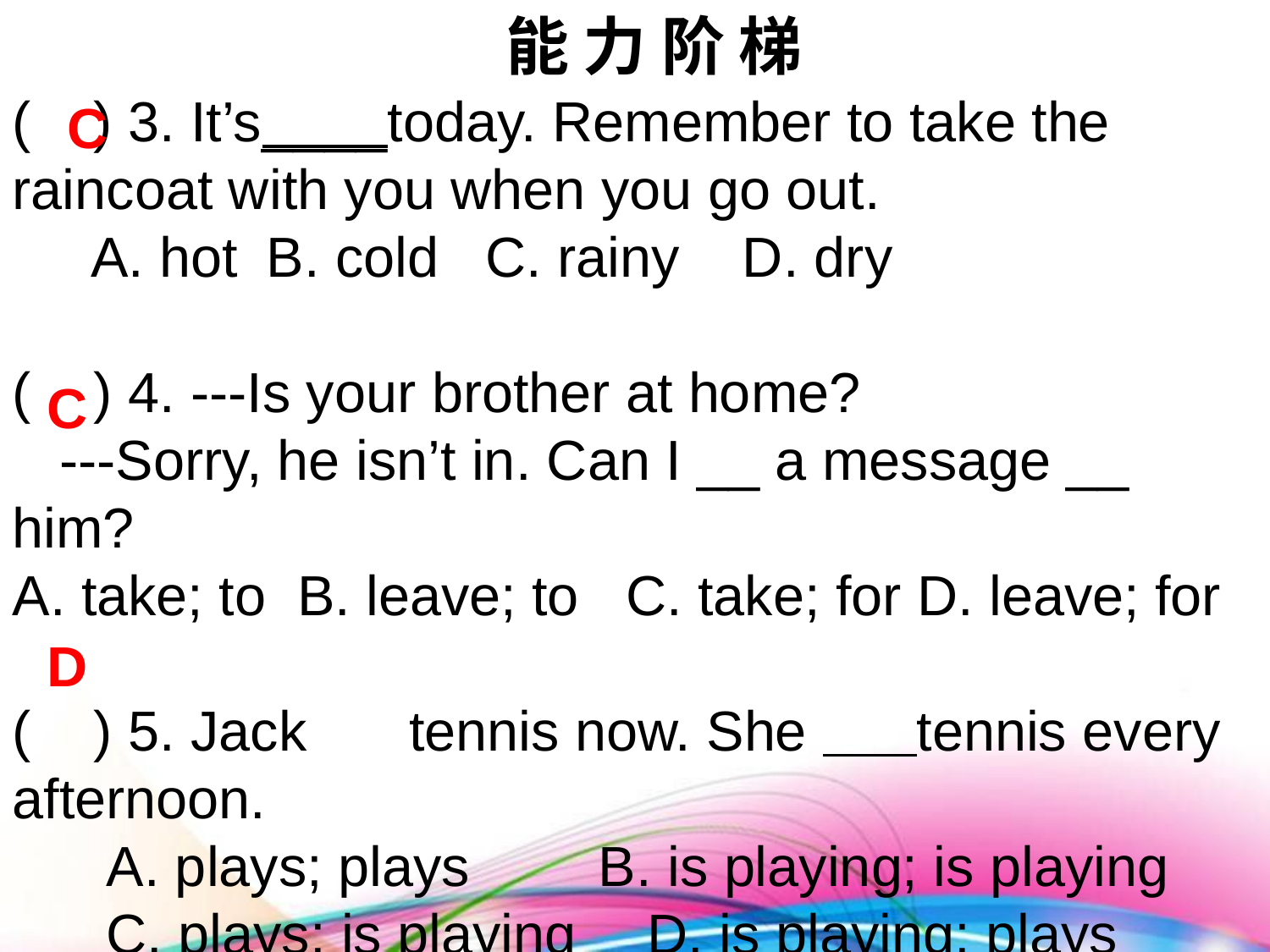

能 力 阶 梯
(    ) 3. It’s____today. Remember to take the raincoat with you when you go out.
     A. hot	B. cold   C. rainy    D. dry

(    ) 4. ---Is your brother at home?
   ---Sorry, he isn’t in. Can I __ a message __ him?
A. take; to  B. leave; to   C. take; for D. leave; for

(    ) 5. Jack 	 tennis now. She       tennis every afternoon.
      A. plays; plays	     B. is playing; is playing
      C. plays; is playing	D. is playing; plays
C
C
D